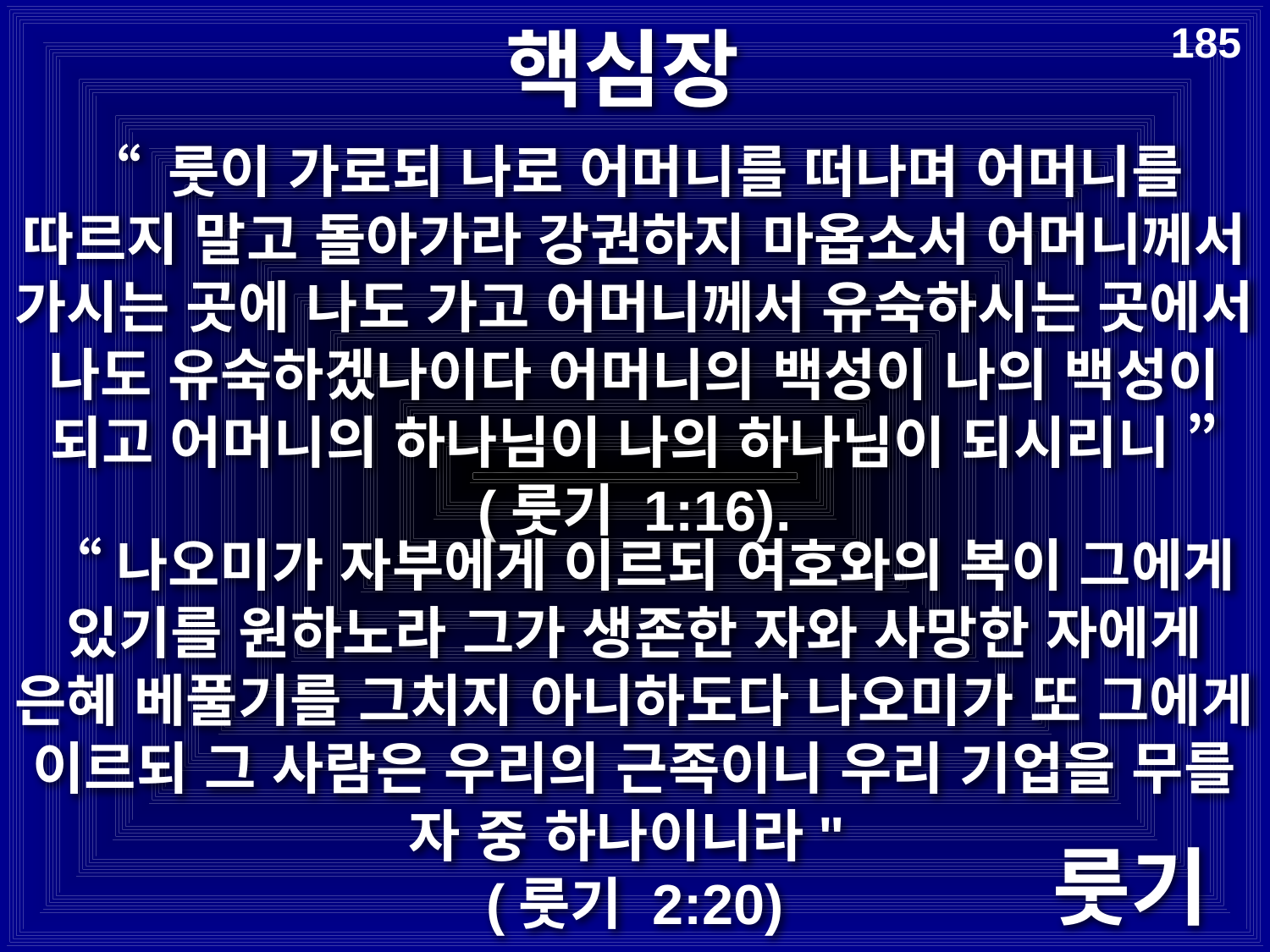

# 핵심장
185

“ 룻이 가로되 나로 어머니를 떠나며 어머니를 따르지 말고 돌아가라 강권하지 마옵소서 어머니께서 가시는 곳에 나도 가고 어머니께서 유숙하시는 곳에서 나도 유숙하겠나이다 어머니의 백성이 나의 백성이 되고 어머니의 하나님이 나의 하나님이 되시리니 ” (룻기 1:16).
 “나오미가 자부에게 이르되 여호와의 복이 그에게 있기를 원하노라 그가 생존한 자와 사망한 자에게 은혜 베풀기를 그치지 아니하도다 나오미가 또 그에게 이르되 그 사람은 우리의 근족이니 우리 기업을 무를 자 중 하나이니라"
(룻기 2:20)
룻기